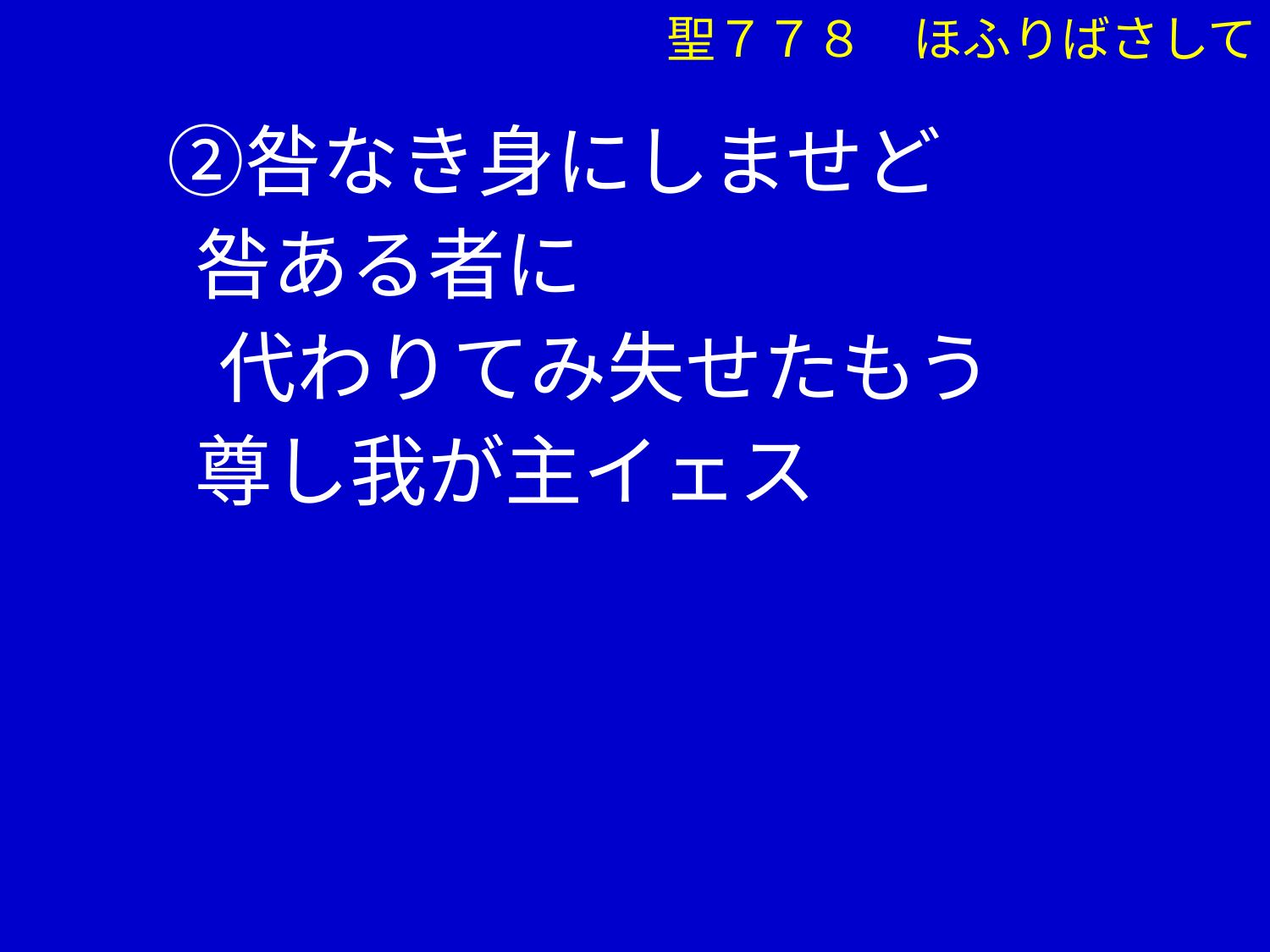

聖７７８　ほふりばさして
　②咎なき身にしませど
     咎ある者に
　   代わりてみ失せたもう
     尊し我が主イェス